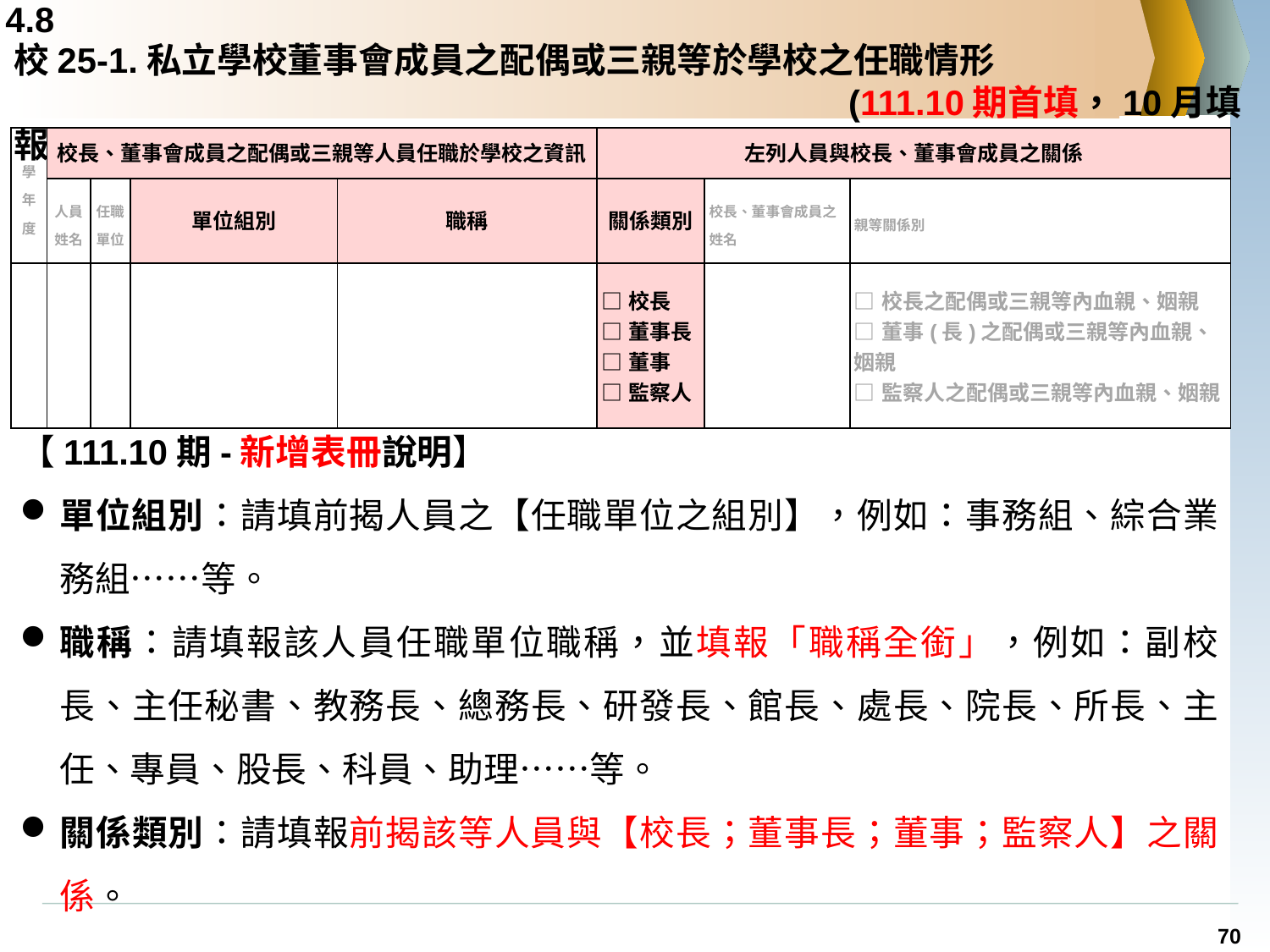

4.8
# 校25-1.私立學校董事會成員之配偶或三親等於學校之任職情形 (111.10期首填，10月填報)
| 學年度 | 校長、董事會成員之配偶或三親等人員任職於學校之資訊 |  |  |  | 左列人員與校長、董事會成員之關係 |  |  |
| --- | --- | --- | --- | --- | --- | --- | --- |
|  | 人員姓名 | 任職單位 | 單位組別 | 職稱 | 關係類別 | 校長、董事會成員之姓名 | 親等關係別 |
|  |  |  |  |  | □校長 □董事長 □董事 □監察人 |  | □校長之配偶或三親等內血親、姻親 □董事(長)之配偶或三親等內血親、姻親 □監察人之配偶或三親等內血親、姻親 |
【111.10期-新增表冊說明】
單位組別：請填前揭人員之【任職單位之組別】，例如：事務組、綜合業務組……等。
職稱：請填報該人員任職單位職稱，並填報「職稱全銜」，例如：副校長、主任秘書、教務長、總務長、研發長、館長、處長、院長、所長、主任、專員、股長、科員、助理……等。
關係類別：請填報前揭該等人員與【校長；董事長；董事；監察人】之關係。